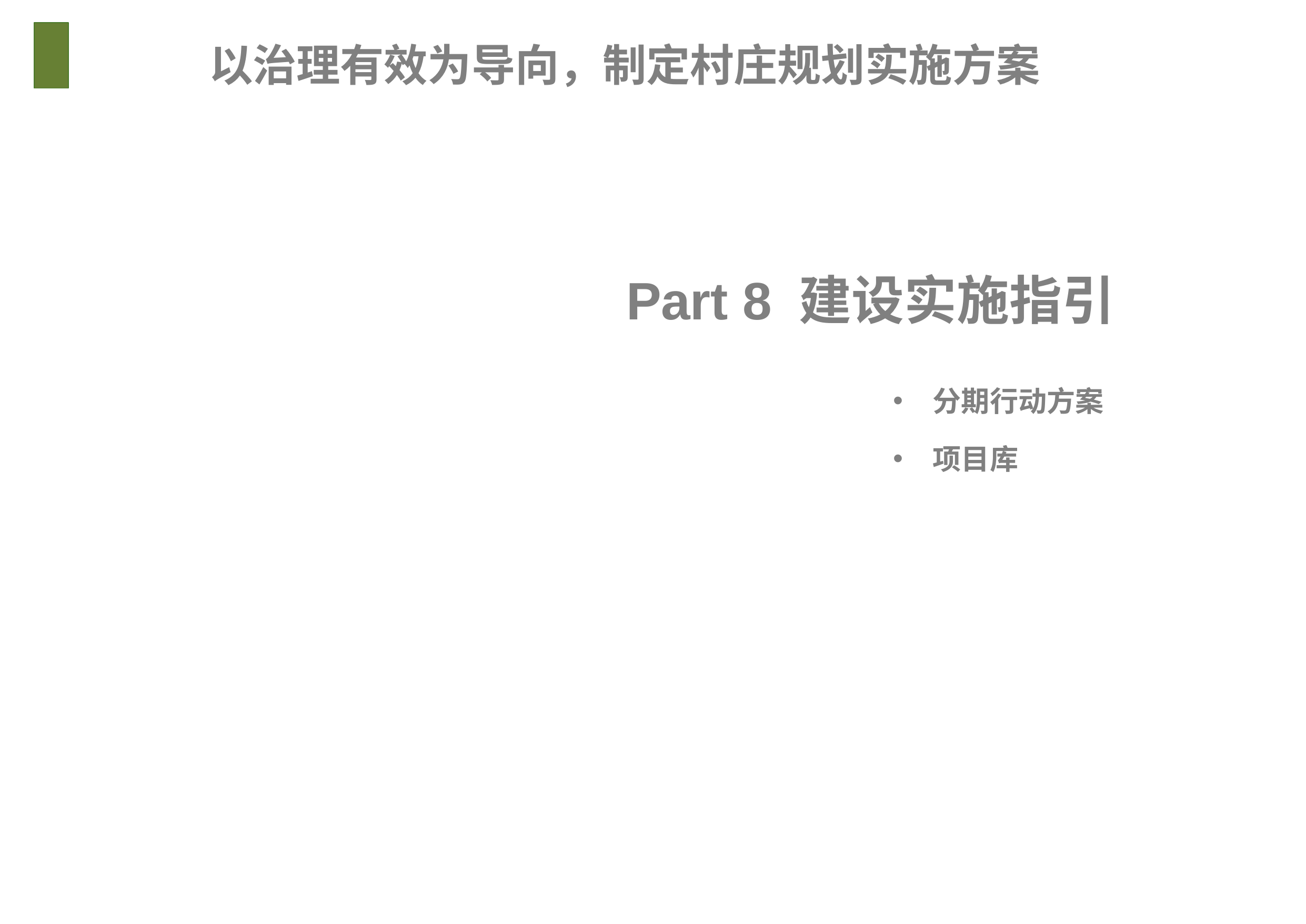

以治理有效为导向，制定村庄规划实施方案
# Part 8 建设实施指引
分期行动方案
项目库